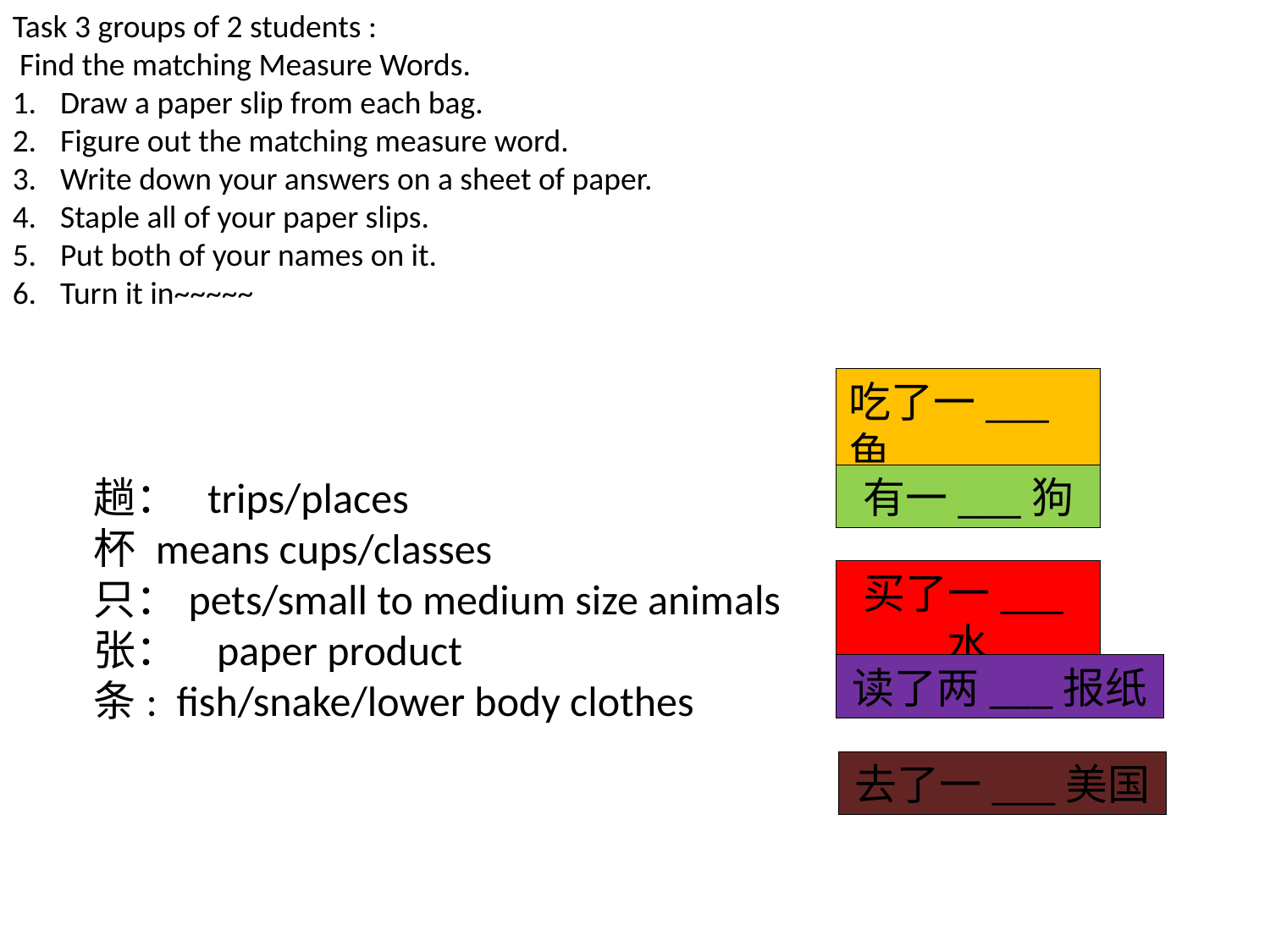

Task 3 groups of 2 students :
 Find the matching Measure Words.
Draw a paper slip from each bag.
Figure out the matching measure word.
Write down your answers on a sheet of paper.
Staple all of your paper slips.
Put both of your names on it.
Turn it in~~~~~
吃了一___鱼
趟：  trips/places
杯 means cups/classes
只：pets/small to medium size animals
张：   paper product
条:  fish/snake/lower body clothes

有一___狗
买了一___水
读了两___报纸
去了一___美国